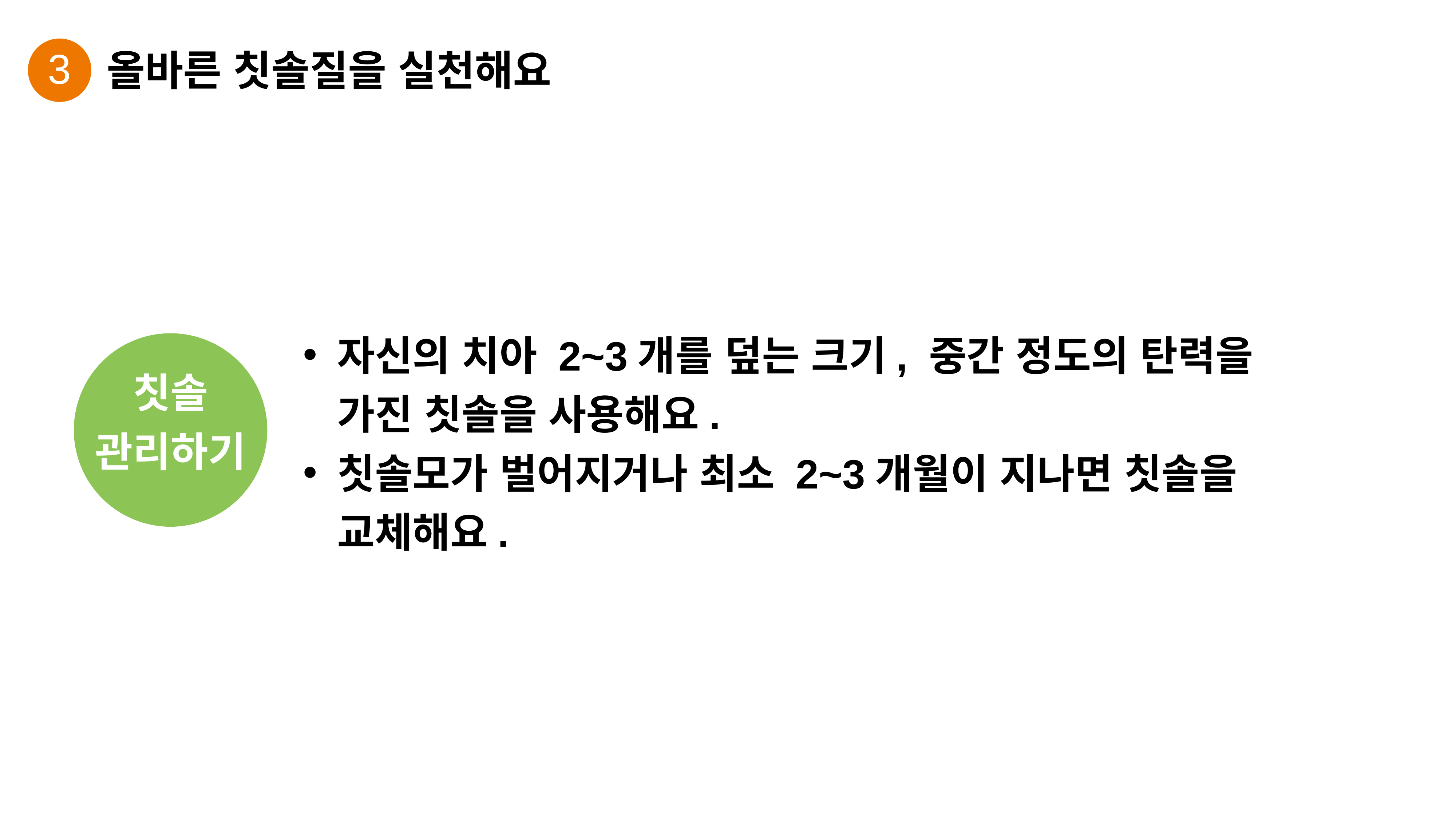

3
올바른 칫솔질을 실천해요
자신의 치아 2~3개를 덮는 크기, 중간 정도의 탄력을 가진 칫솔을 사용해요.
칫솔모가 벌어지거나 최소 2~3개월이 지나면 칫솔을 교체해요.

칫솔
관리하기